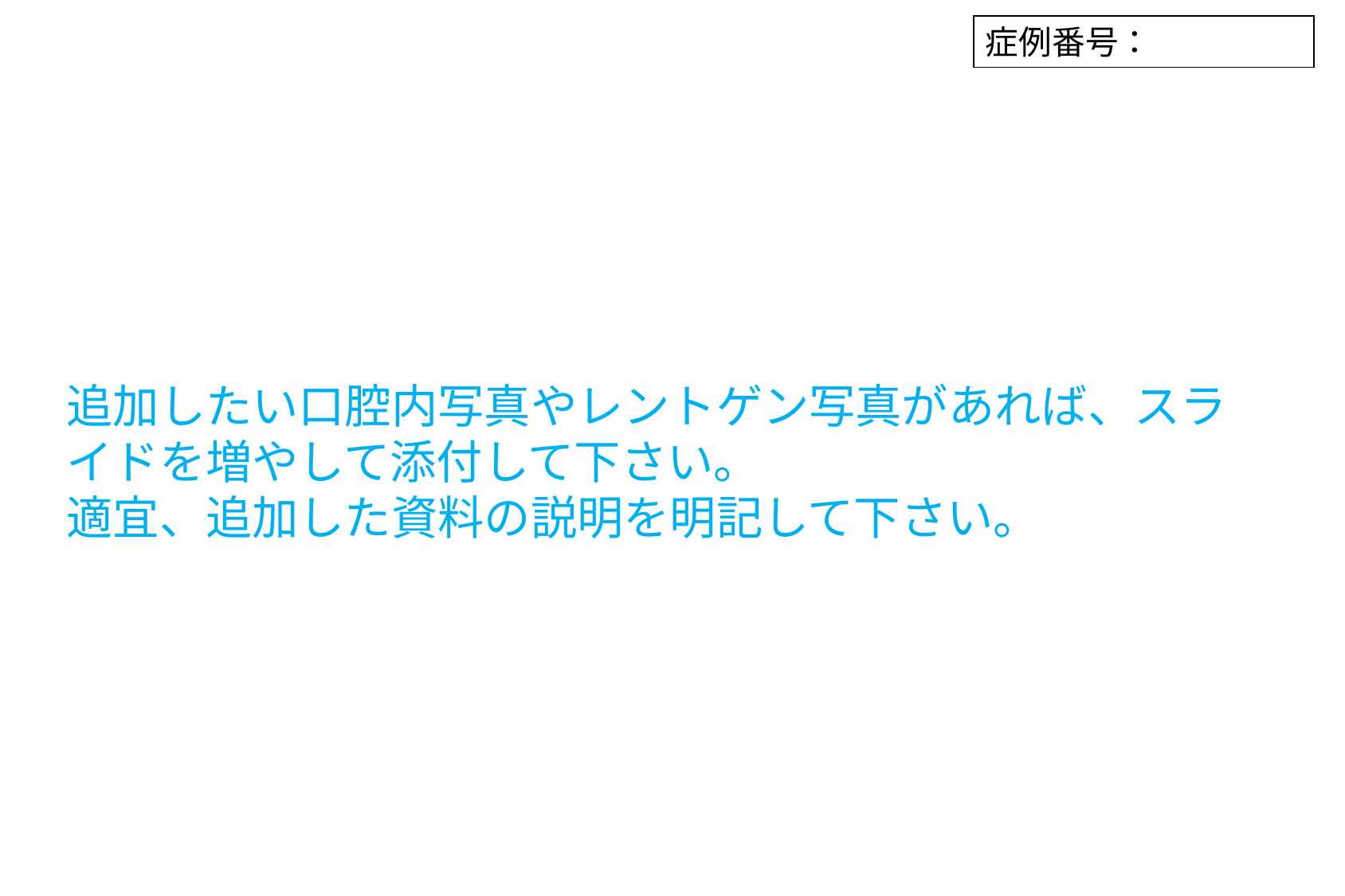

症例番号：
追加したい口腔内写真やレントゲン写真があれば、スライドを増やして添付して下さい。
適宜、追加した資料の説明を明記して下さい。